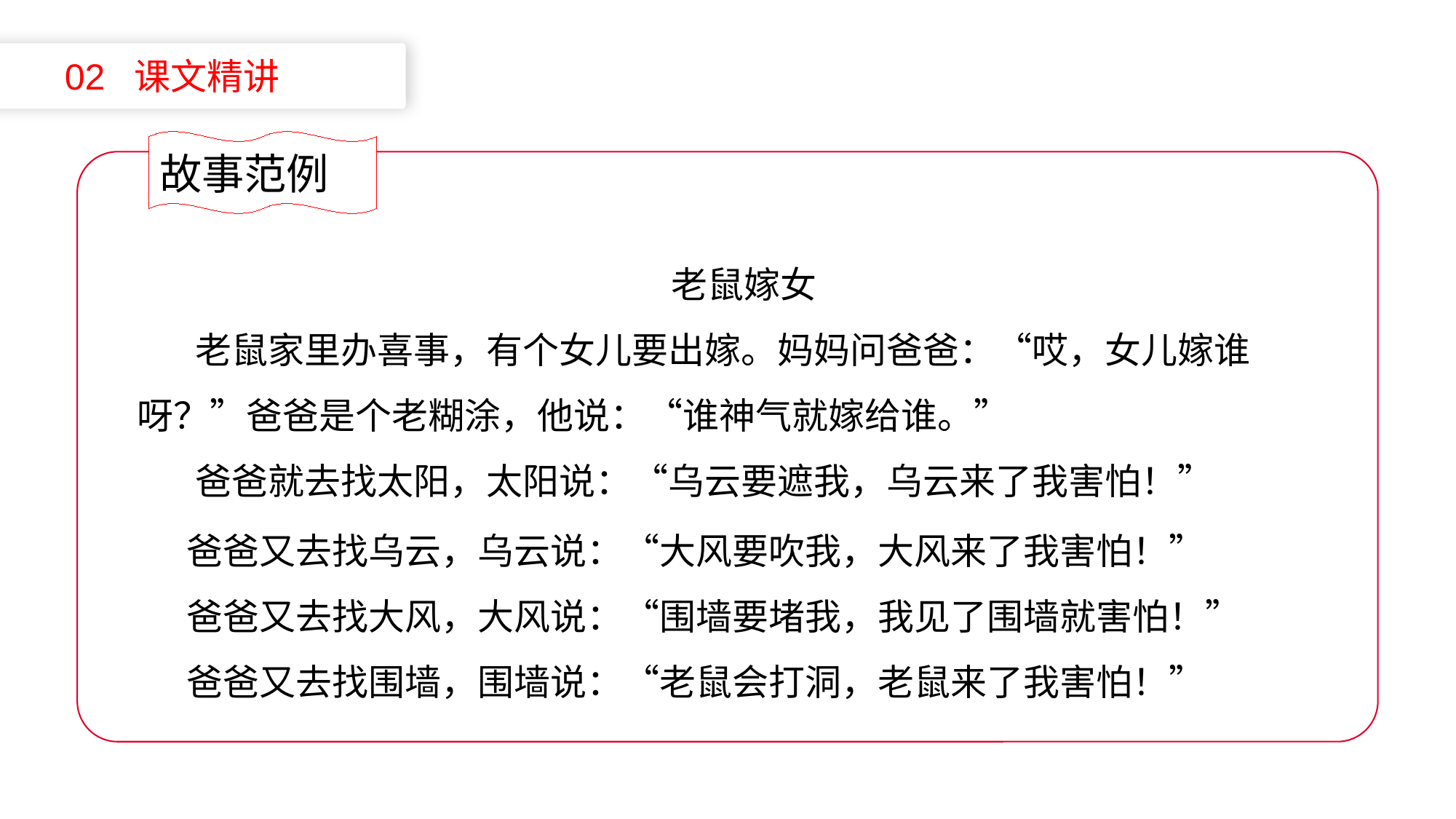

02  课文精讲
故事范例

      老鼠嫁女
      老鼠家里办喜事，有个女儿要出嫁。妈妈问爸爸：“哎，女儿嫁谁呀？”爸爸是个老糊涂，他说：“谁神气就嫁给谁。”
      爸爸就去找太阳，太阳说：“乌云要遮我，乌云来了我害怕！”
爸爸又去找乌云，乌云说：“大风要吹我，大风来了我害怕！”
爸爸又去找大风，大风说：“围墙要堵我，我见了围墙就害怕！”
爸爸又去找围墙，围墙说：“老鼠会打洞，老鼠来了我害怕！”